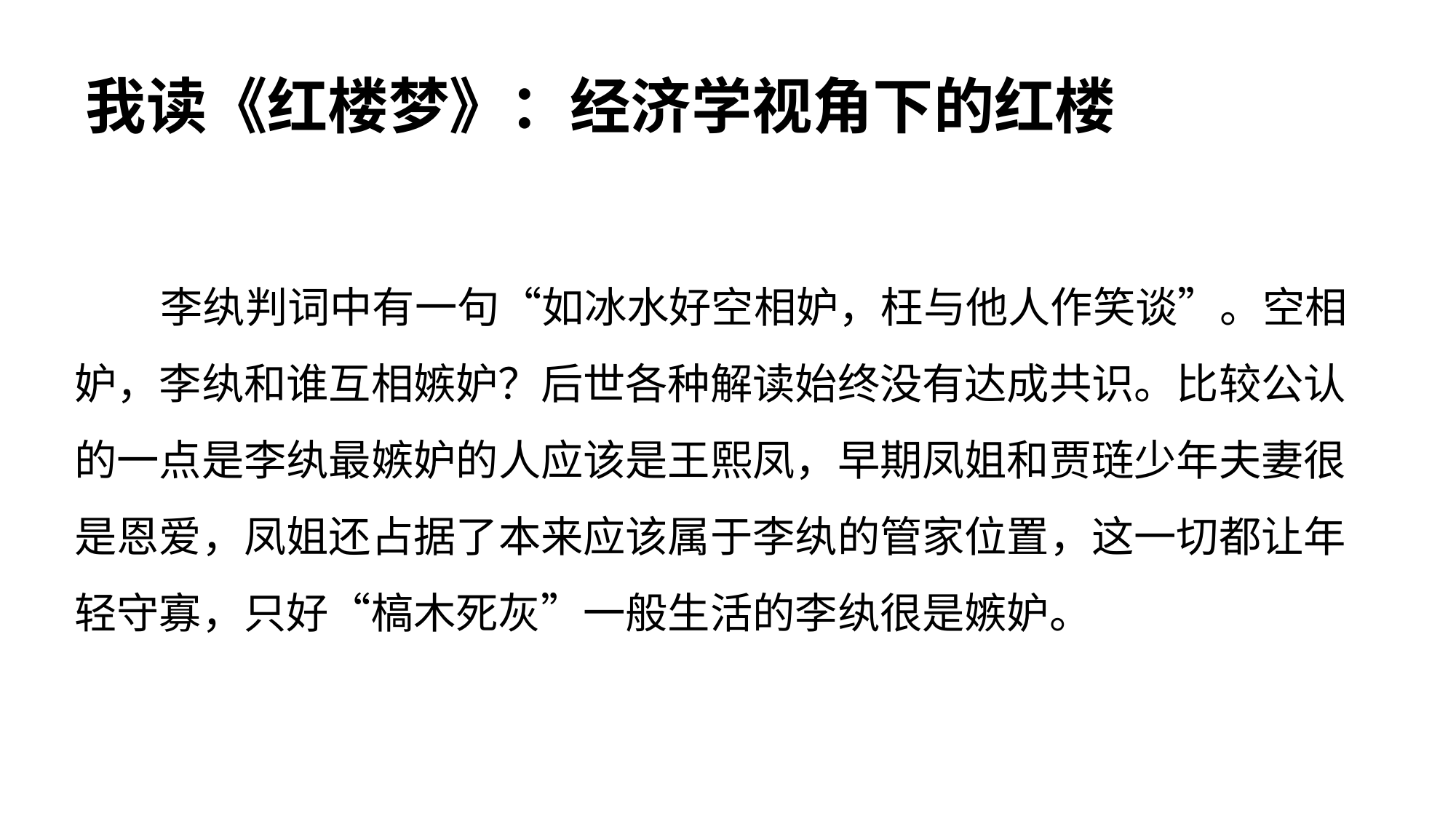

我读《红楼梦》：经济学视角下的红楼
        李纨判词中有一句“如冰水好空相妒，枉与他人作笑谈”。空相妒，李纨和谁互相嫉妒？后世各种解读始终没有达成共识。比较公认的一点是李纨最嫉妒的人应该是王熙凤，早期凤姐和贾琏少年夫妻很是恩爱，凤姐还占据了本来应该属于李纨的管家位置，这一切都让年轻守寡，只好“槁木死灰”一般生活的李纨很是嫉妒。